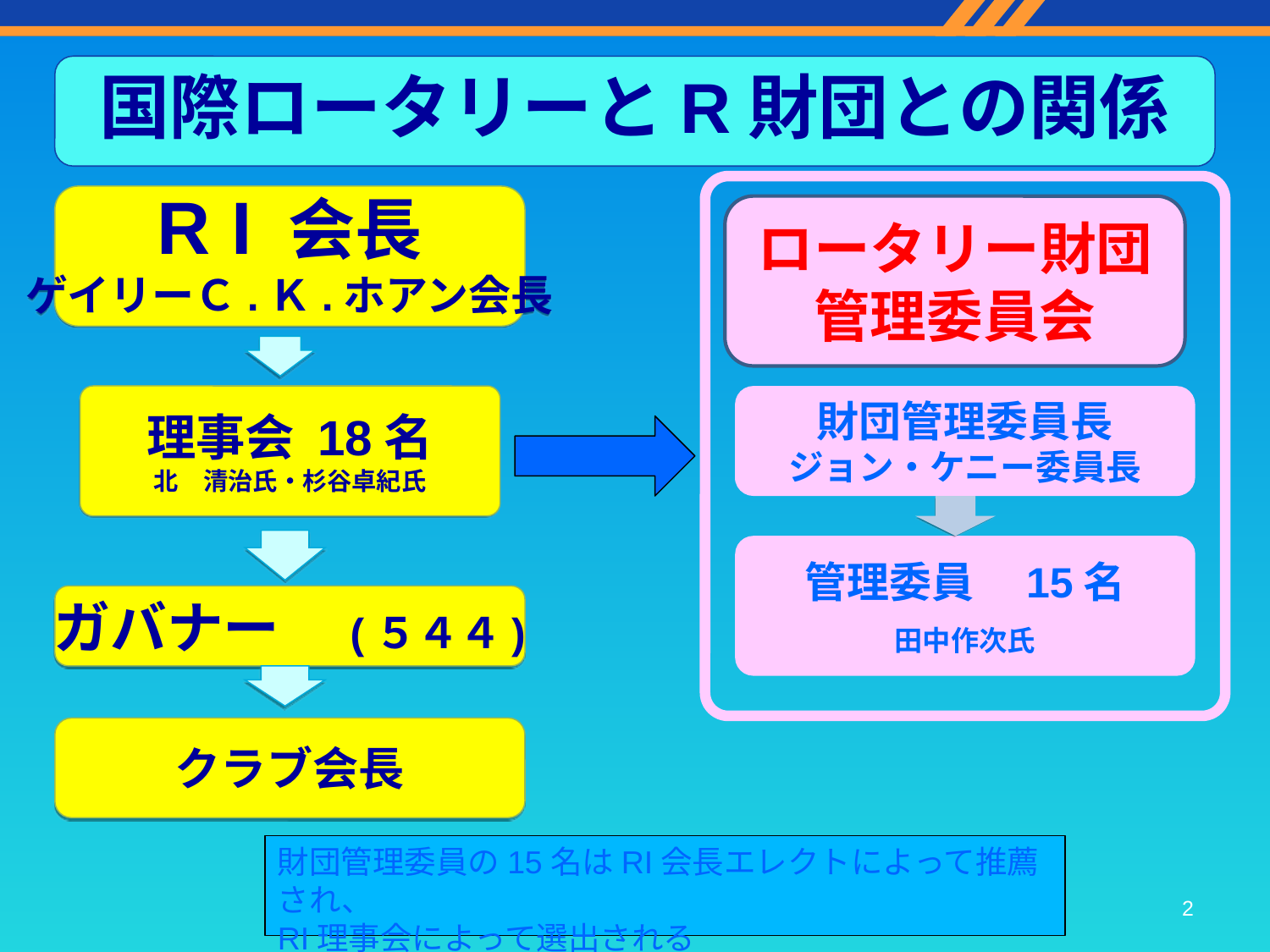

国際ロータリーとR財団との関係

R I 会長
ゲイリーＣ.Ｋ.ホアン会長

ロータリー財団
管理委員会

理事会 18名
北　清治氏・杉谷卓紀氏
財団管理委員長
ジョン・ケニー委員長

管理委員　15名

田中作次氏
ガバナー　(５４４)

クラブ会長
財団管理委員の15名はRI会長エレクトによって推薦され、
RI理事会によって選出される
2